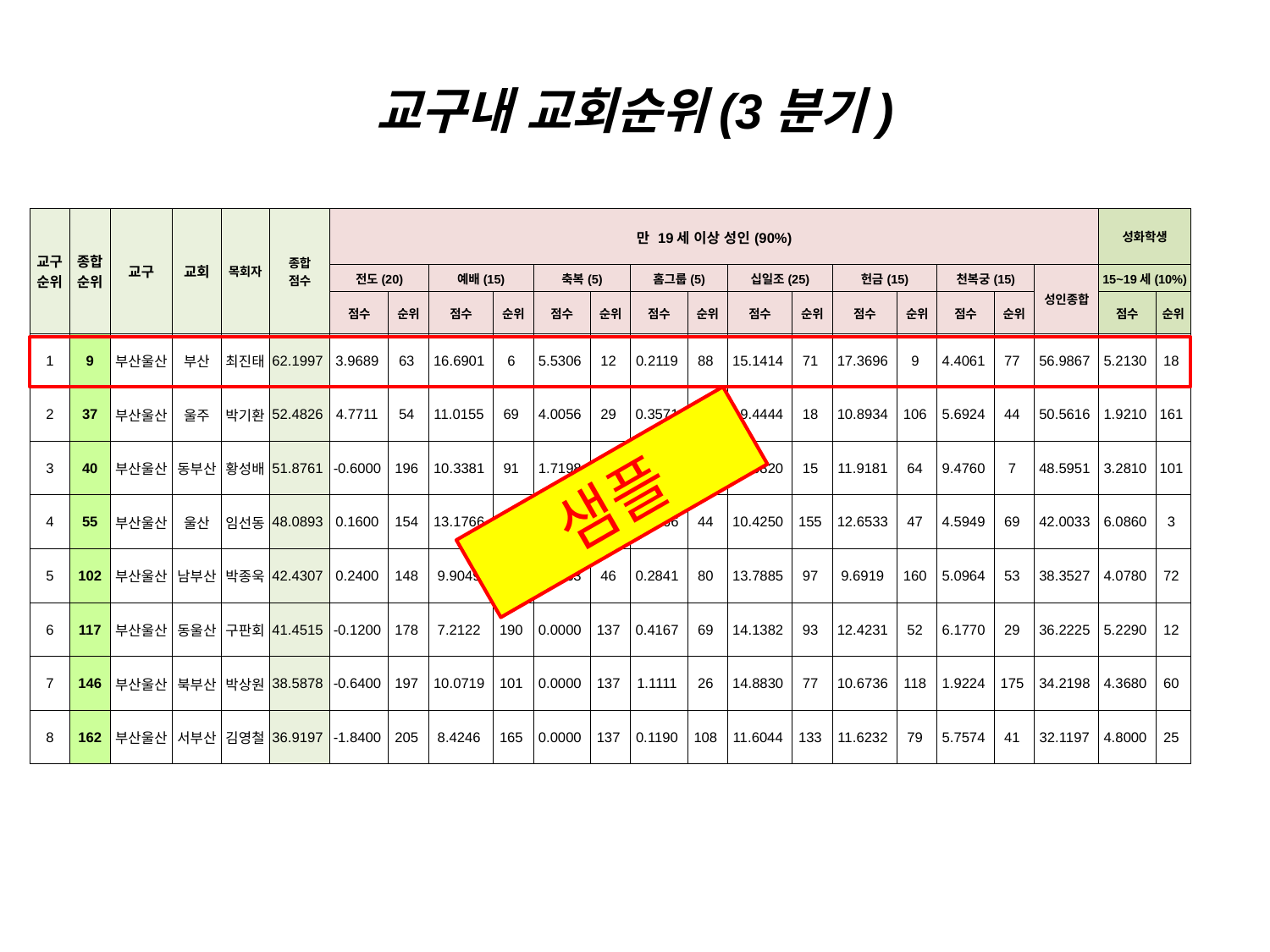

# 교구내 교회순위(3분기)
| 교구 순위 | 종합 순위 | 교구 | 교회 | 목회자 | 종합 점수 | 만 19세 이상 성인(90%) |  |  |  |  |  |  |  |  |  |  |  |  |  |  | 성화학생 |  |
| --- | --- | --- | --- | --- | --- | --- | --- | --- | --- | --- | --- | --- | --- | --- | --- | --- | --- | --- | --- | --- | --- | --- |
|  |  |  |  |  |  | 전도(20) |  | 예배(15) |  | 축복(5) |  | 홈그룹(5) |  | 십일조(25) |  | 헌금(15) |  | 천복궁(15) |  | 성인종합 | 15~19세(10%) |  |
|  |  |  |  |  |  | 점수 | 순위 | 점수 | 순위 | 점수 | 순위 | 점수 | 순위 | 점수 | 순위 | 점수 | 순위 | 점수 | 순위 |  | 점수 | 순위 |
| 1 | 9 | 부산울산 | 부산 | 최진태 | 62.1997 | 3.9689 | 63 | 16.6901 | 6 | 5.5306 | 12 | 0.2119 | 88 | 15.1414 | 71 | 17.3696 | 9 | 4.4061 | 77 | 56.9867 | 5.2130 | 18 |
| 2 | 37 | 부산울산 | 울주 | 박기환 | 52.4826 | 4.7711 | 54 | 11.0155 | 69 | 4.0056 | 29 | 0.3571 | 74 | 19.4444 | 18 | 10.8934 | 106 | 5.6924 | 44 | 50.5616 | 1.9210 | 161 |
| 3 | 40 | 부산울산 | 동부산 | 황성배 | 51.8761 | -0.6000 | 196 | 10.3381 | 91 | 1.7198 | 97 | 1.0606 | 28 | 20.0820 | 15 | 11.9181 | 64 | 9.4760 | 7 | 48.5951 | 3.2810 | 101 |
| 4 | 55 | 부산울산 | 울산 | 임선동 | 48.0893 | 0.1600 | 154 | 13.1766 | 25 | 5.0139 | 16 | 0.6466 | 44 | 10.4250 | 155 | 12.6533 | 47 | 4.5949 | 69 | 42.0033 | 6.0860 | 3 |
| 5 | 102 | 부산울산 | 남부산 | 박종욱 | 42.4307 | 0.2400 | 148 | 9.9049 | 107 | 3.6083 | 46 | 0.2841 | 80 | 13.7885 | 97 | 9.6919 | 160 | 5.0964 | 53 | 38.3527 | 4.0780 | 72 |
| 6 | 117 | 부산울산 | 동울산 | 구판회 | 41.4515 | -0.1200 | 178 | 7.2122 | 190 | 0.0000 | 137 | 0.4167 | 69 | 14.1382 | 93 | 12.4231 | 52 | 6.1770 | 29 | 36.2225 | 5.2290 | 12 |
| 7 | 146 | 부산울산 | 북부산 | 박상원 | 38.5878 | -0.6400 | 197 | 10.0719 | 101 | 0.0000 | 137 | 1.1111 | 26 | 14.8830 | 77 | 10.6736 | 118 | 1.9224 | 175 | 34.2198 | 4.3680 | 60 |
| 8 | 162 | 부산울산 | 서부산 | 김영철 | 36.9197 | -1.8400 | 205 | 8.4246 | 165 | 0.0000 | 137 | 0.1190 | 108 | 11.6044 | 133 | 11.6232 | 79 | 5.7574 | 41 | 32.1197 | 4.8000 | 25 |

샘플